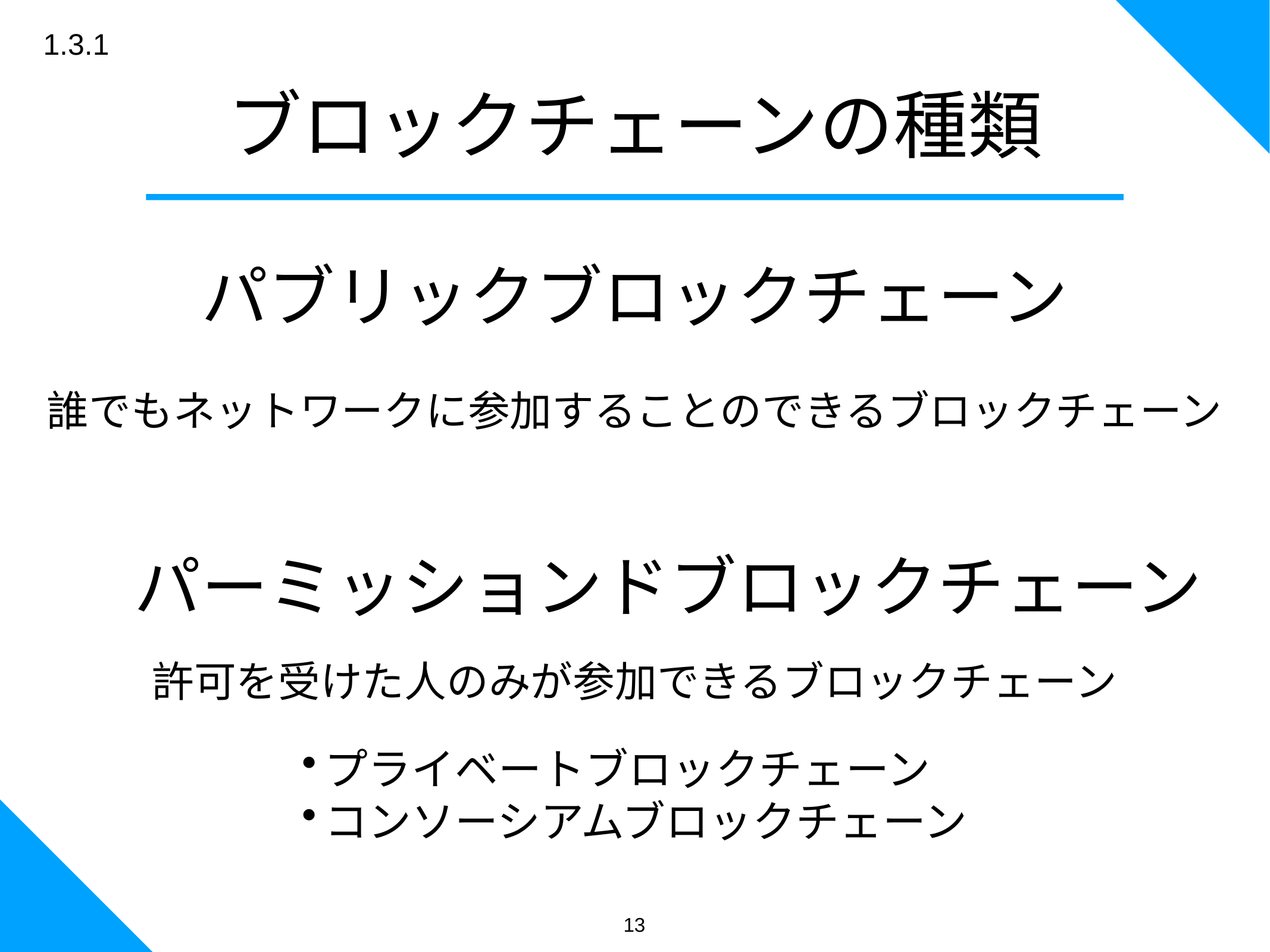

1.3.1
ブロックチェーンの種類
パブリックブロックチェーン
誰でもネットワークに参加することのできるブロックチェーン
　パーミッションドブロックチェーン
許可を受けた人のみが参加できるブロックチェーン
プライベートブロックチェーン
コンソーシアムブロックチェーン
13